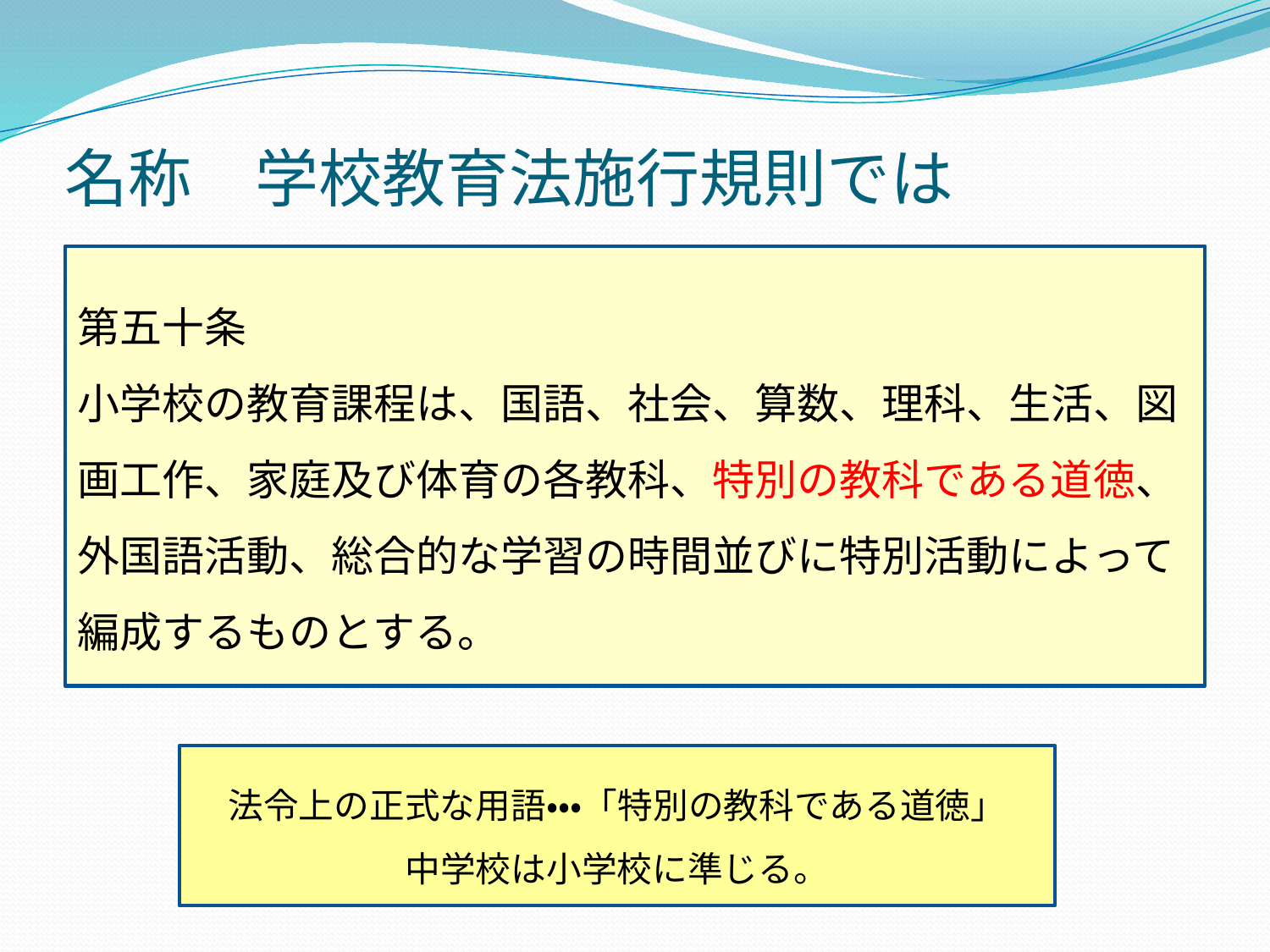

# 名称　学校教育法施行規則では

第五十条
小学校の教育課程は、国語、社会、算数、理科、生活、図画工作、家庭及び体育の各教科、特別の教科である道徳、外国語活動、総合的な学習の時間並びに特別活動によって編成するものとする。
法令上の正式な用語・・・「特別の教科である道徳」
中学校は小学校に準じる。